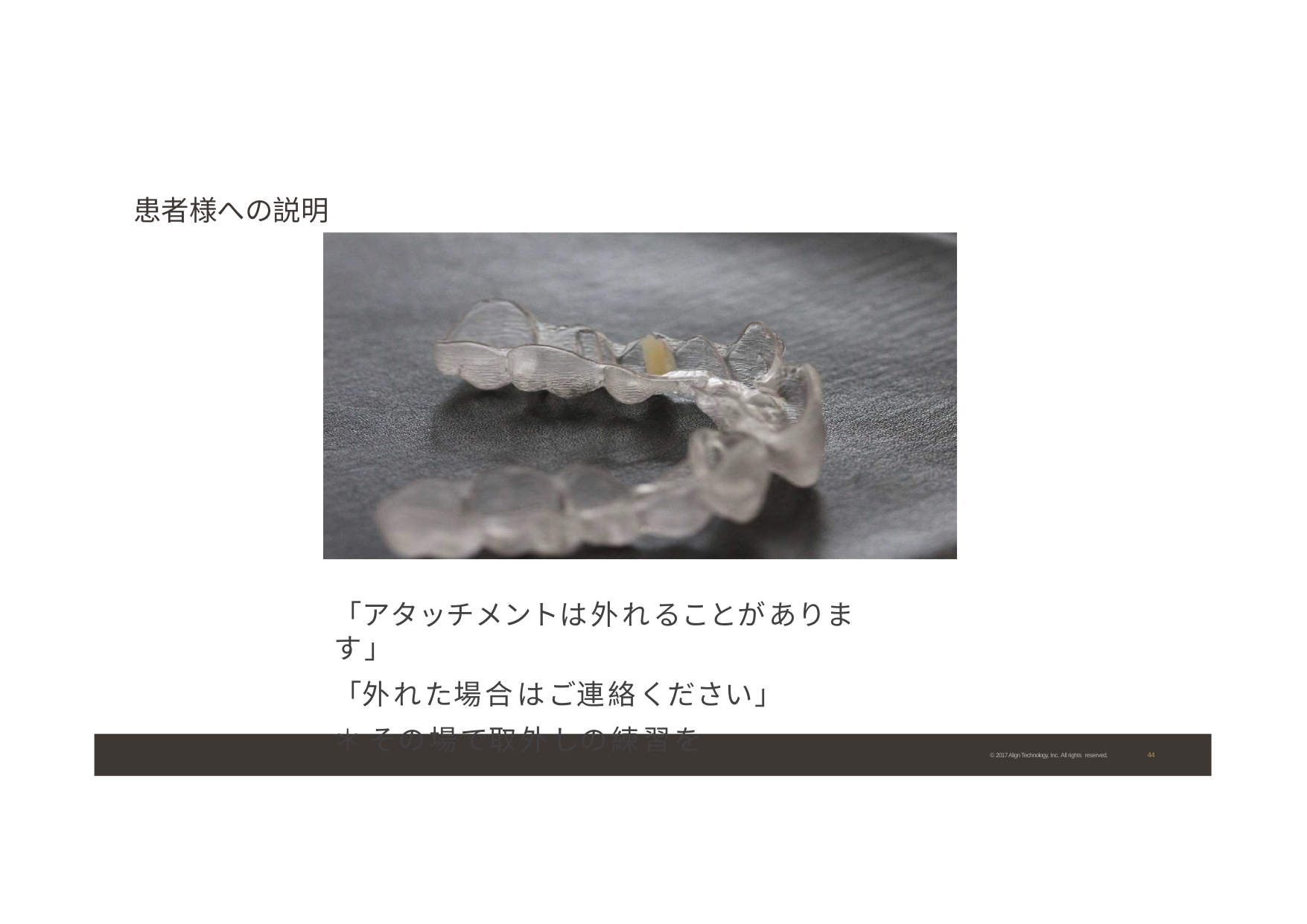

# 患者様への説明

「アタッチメントは外れることがあります」
「外れた場合はご連絡ください」
＊ その場で取外しの練習を
44
© 2017 Align Technology, Inc. All rights reserved.